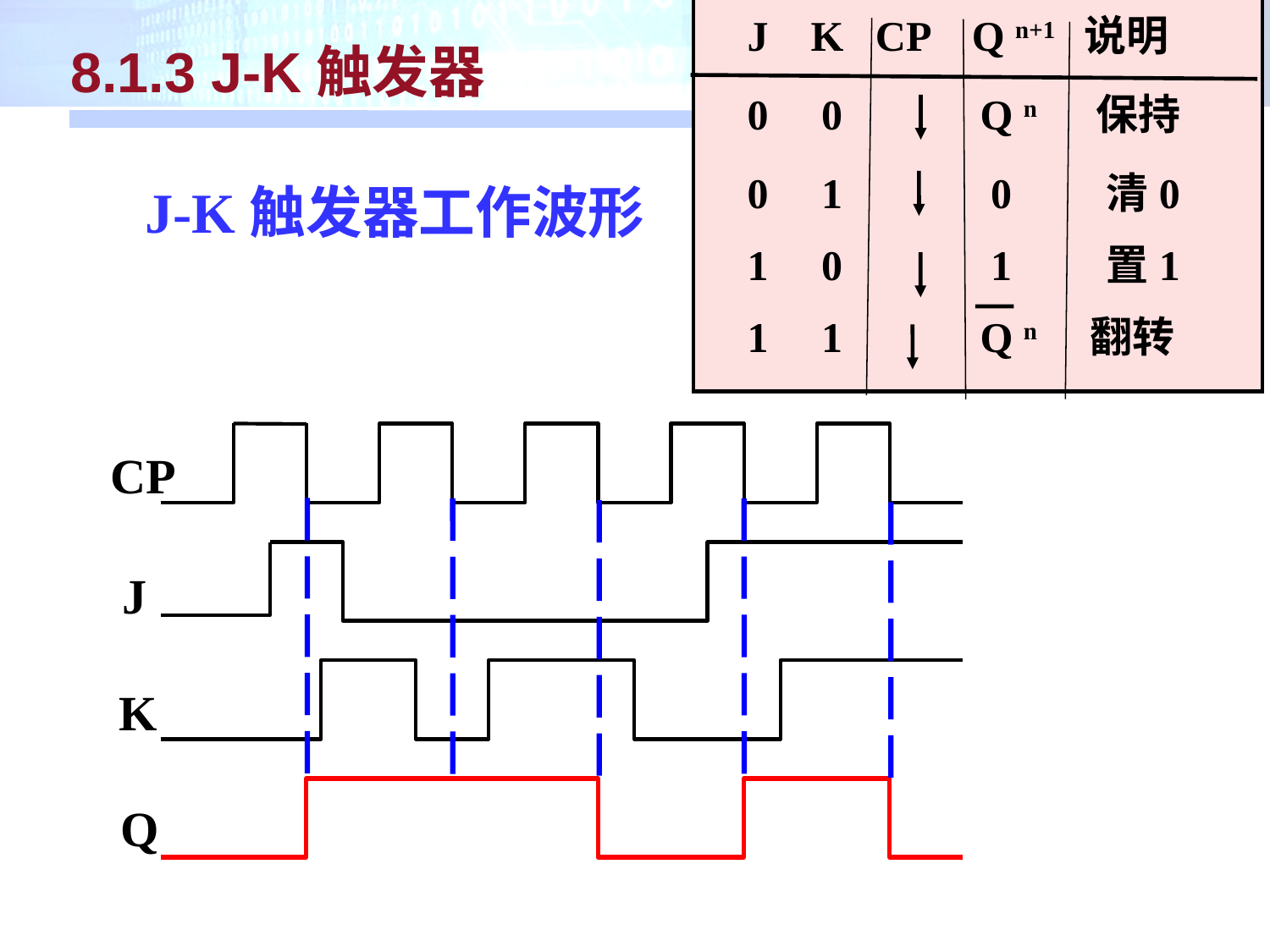

J    K   CP    Q n+1   说明
0     0             Q n     保持
0     1              0        清0
1     0              1        置1
1     1             Q n       翻转

8.1.3 J-K触发器

J-K触发器工作波形

CP

J

K

Q